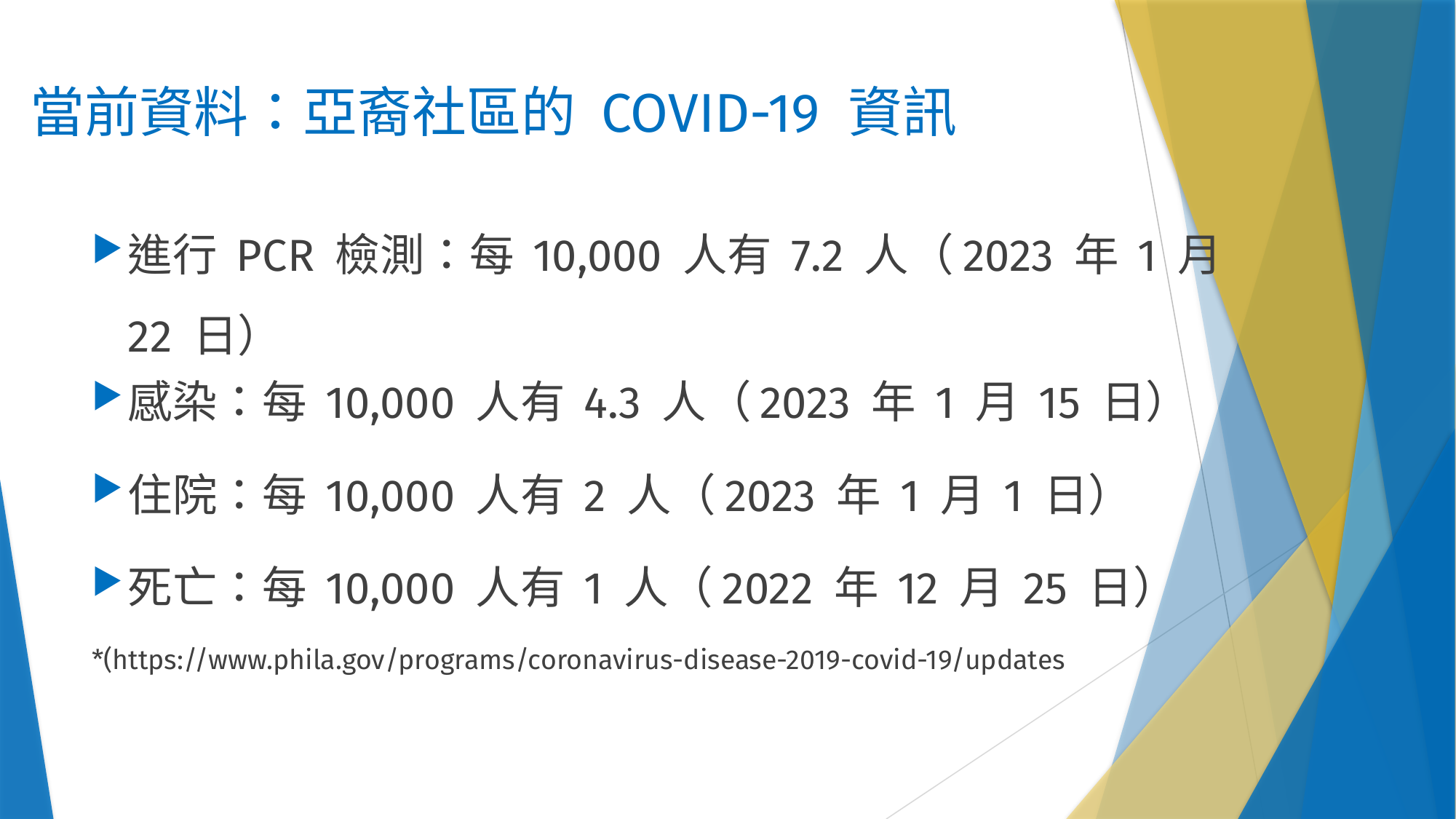

# 當前資料：亞裔社區的 COVID-19 資訊
進行 PCR 檢測：每 10,000 人有 7.2 人（2023 年 1 月 22 日）
感染：每 10,000 人有 4.3 人（2023 年 1 月 15 日）
住院：每 10,000 人有 2 人（2023 年 1 月 1 日）
死亡：每 10,000 人有 1 人（2022 年 12 月 25 日）
*(https://www.phila.gov/programs/coronavirus-disease-2019-covid-19/updates